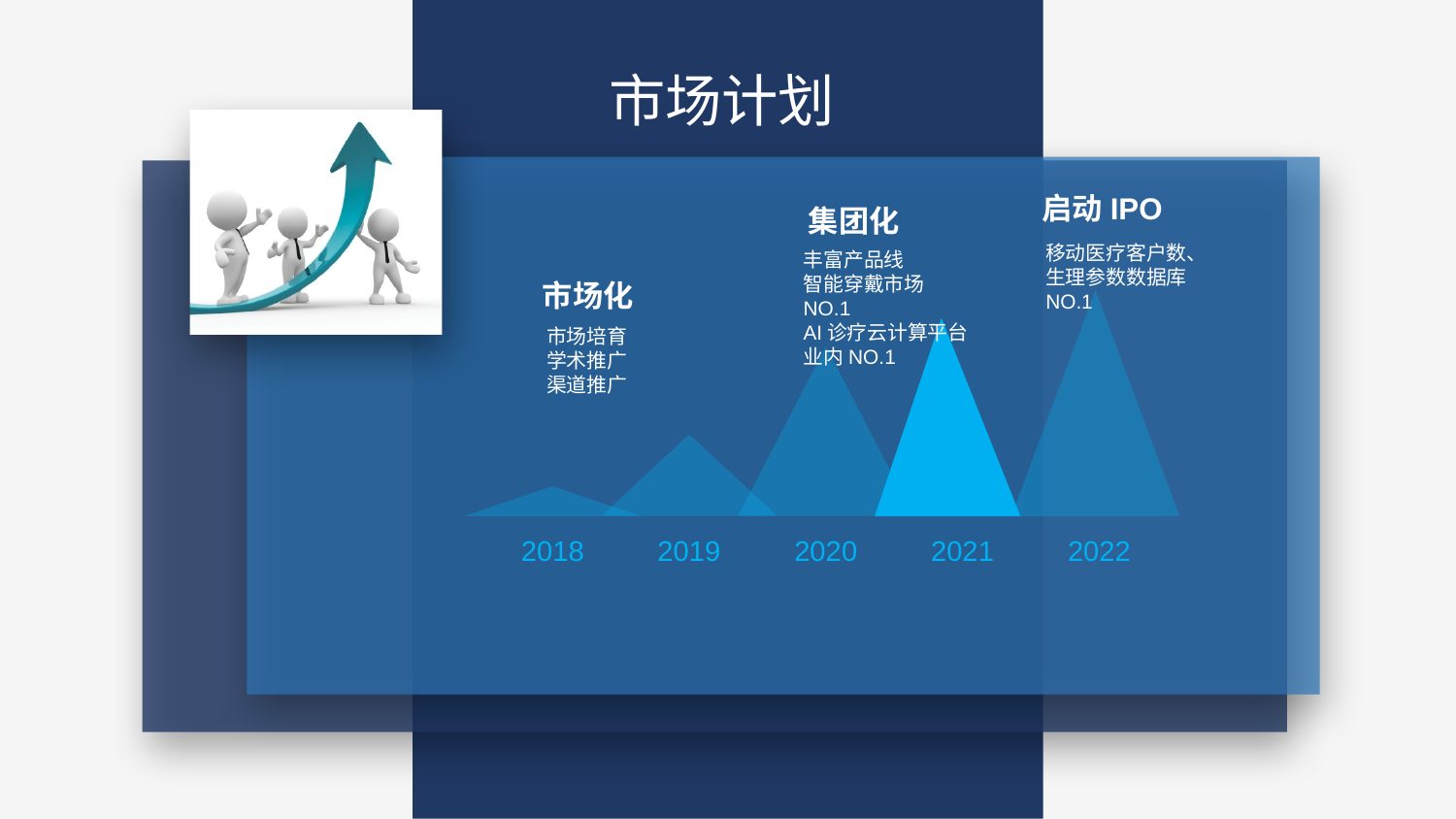

市场计划

启动IPO
集团化
移动医疗客户数、生理参数数据库NO.1
丰富产品线
智能穿戴市场NO.1
AI诊疗云计算平台业内NO.1
市场化

市场培育
学术推广
渠道推广

2018
2019
2020
2021
2022